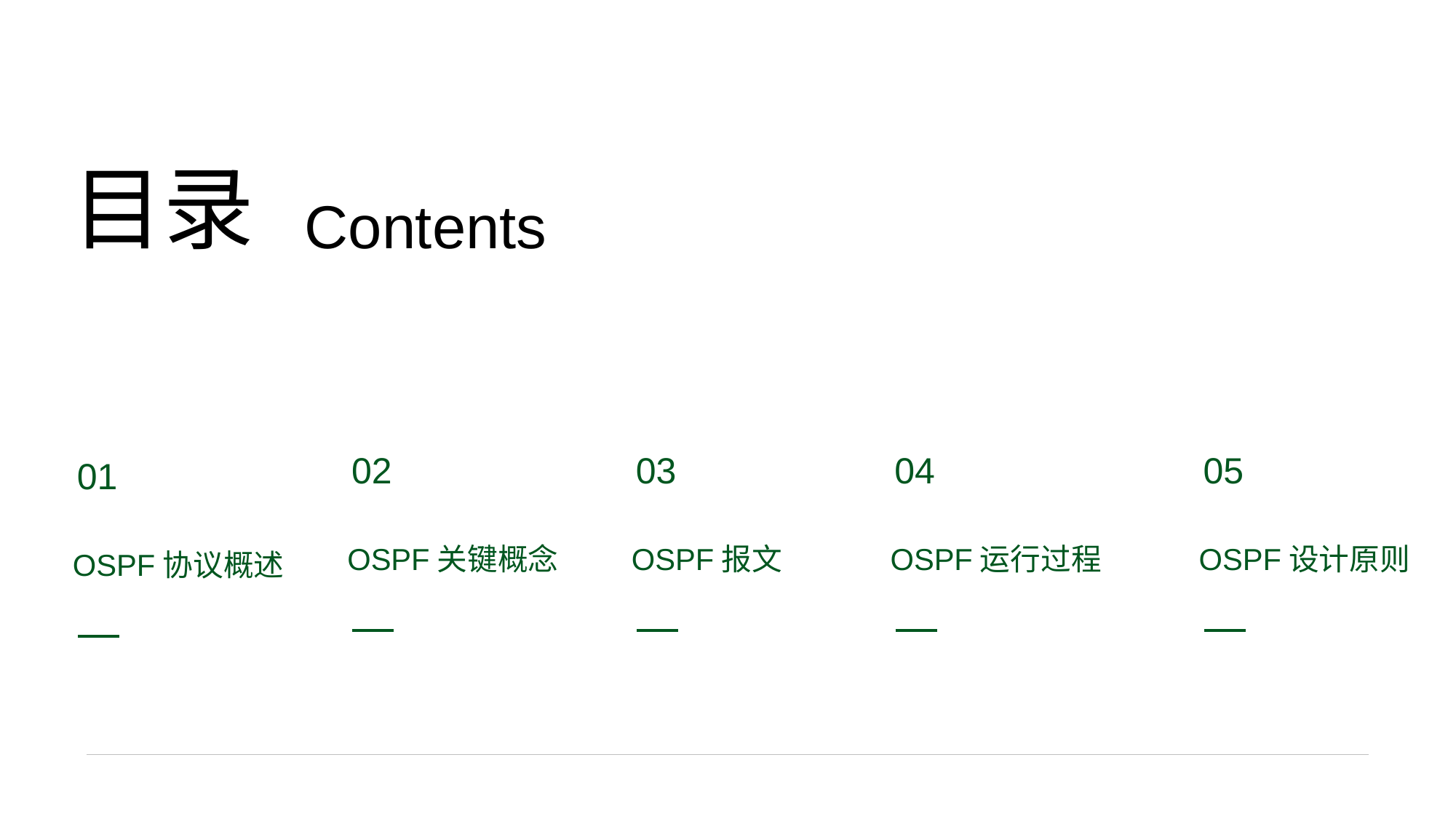

目录
Contents
02
03
04
05
01
OSPF关键概念
OSPF报文
OSPF运行过程
OSPF设计原则
OSPF协议概述